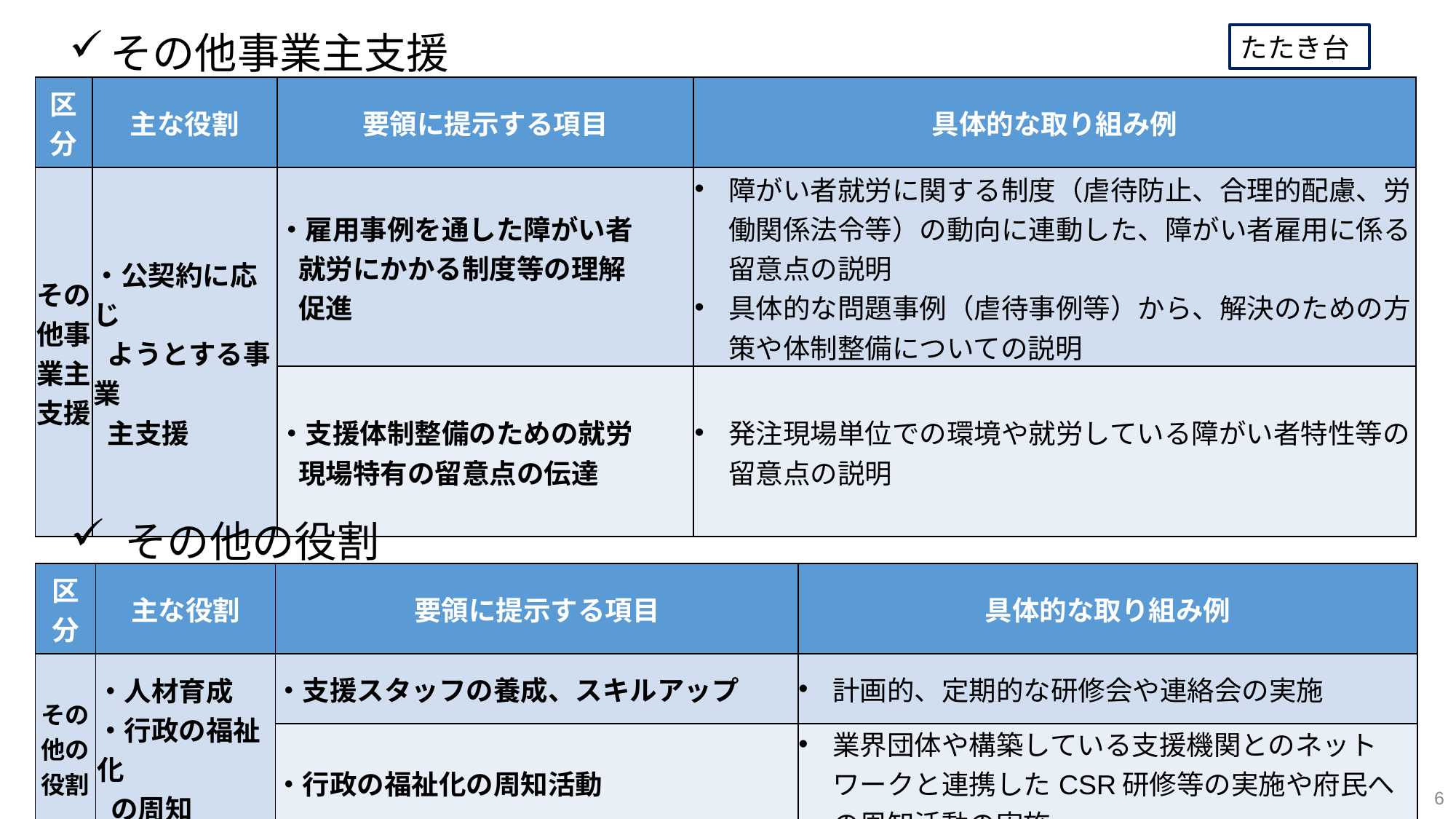

その他事業主支援
たたき台
| 区分 | 主な役割 | 要領に提示する項目 | 具体的な取り組み例 |
| --- | --- | --- | --- |
| その他事業主支援 | ・公契約に応じ ようとする事業 主支援 | ・雇用事例を通した障がい者 就労にかかる制度等の理解 促進 | 障がい者就労に関する制度（虐待防止、合理的配慮、労働関係法令等）の動向に連動した、障がい者雇用に係る留意点の説明 具体的な問題事例（虐待事例等）から、解決のための方策や体制整備についての説明 |
|  |  | ・支援体制整備のための就労 現場特有の留意点の伝達 | 発注現場単位での環境や就労している障がい者特性等の留意点の説明 |
その他の役割
| 区分 | 主な役割 | 要領に提示する項目 | 具体的な取り組み例 |
| --- | --- | --- | --- |
| その他の役割 | ・人材育成 ・行政の福祉化 の周知 | ・支援スタッフの養成、スキルアップ | 計画的、定期的な研修会や連絡会の実施 |
|  |  | ・行政の福祉化の周知活動 | 業界団体や構築している支援機関とのネットワークと連携したCSR研修等の実施や府民への周知活動の実施 |
6